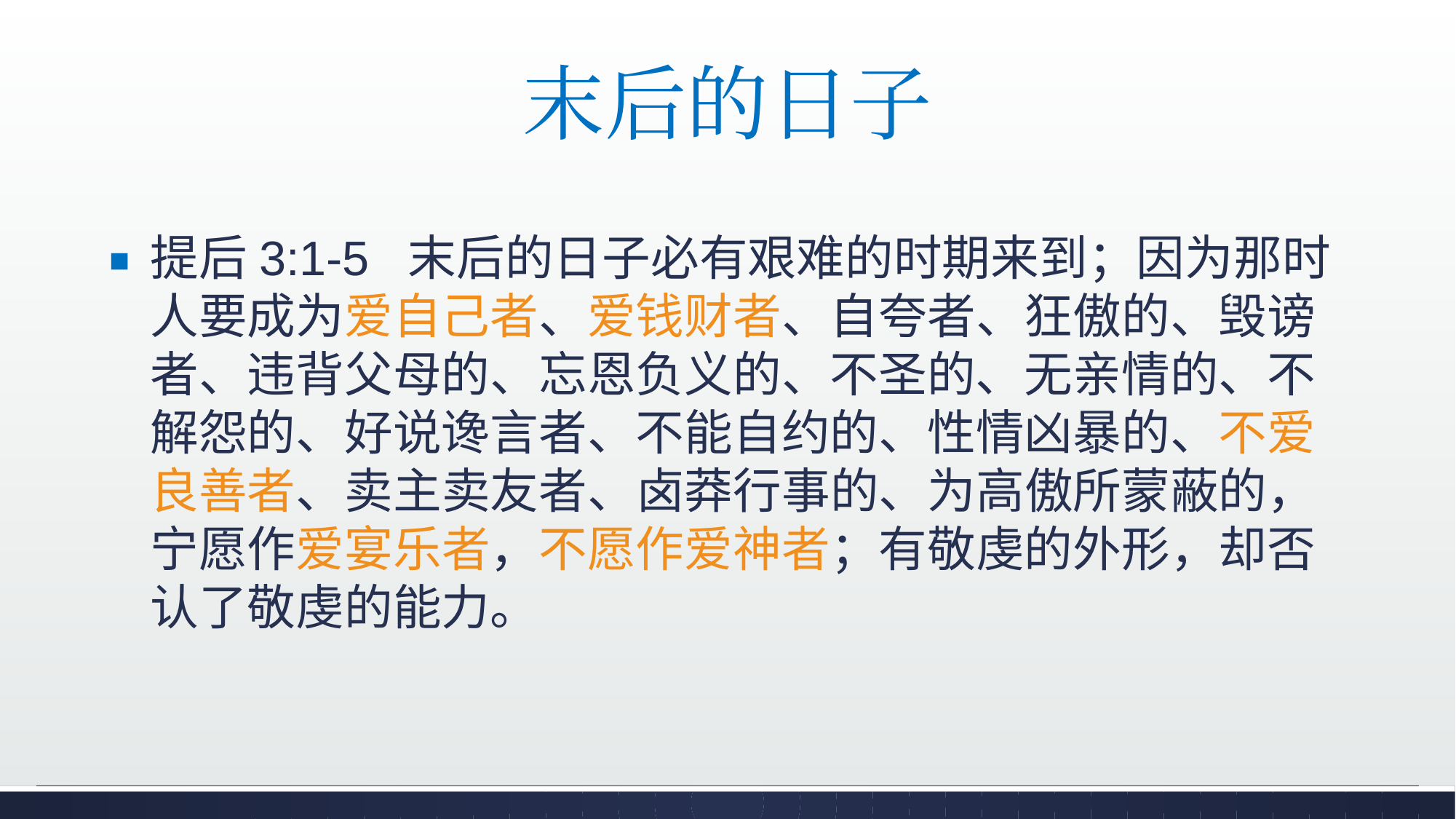

# 末后的日子
提后3:1-5  末后的日子必有艰难的时期来到；因为那时人要成为爱自己者、爱钱财者、自夸者、狂傲的、毁谤者、违背父母的、忘恩负义的、不圣的、无亲情的、不解怨的、好说谗言者、不能自约的、性情凶暴的、不爱良善者、卖主卖友者、卤莽行事的、为高傲所蒙蔽的，宁愿作爱宴乐者，不愿作爱神者；有敬虔的外形，却否认了敬虔的能力。